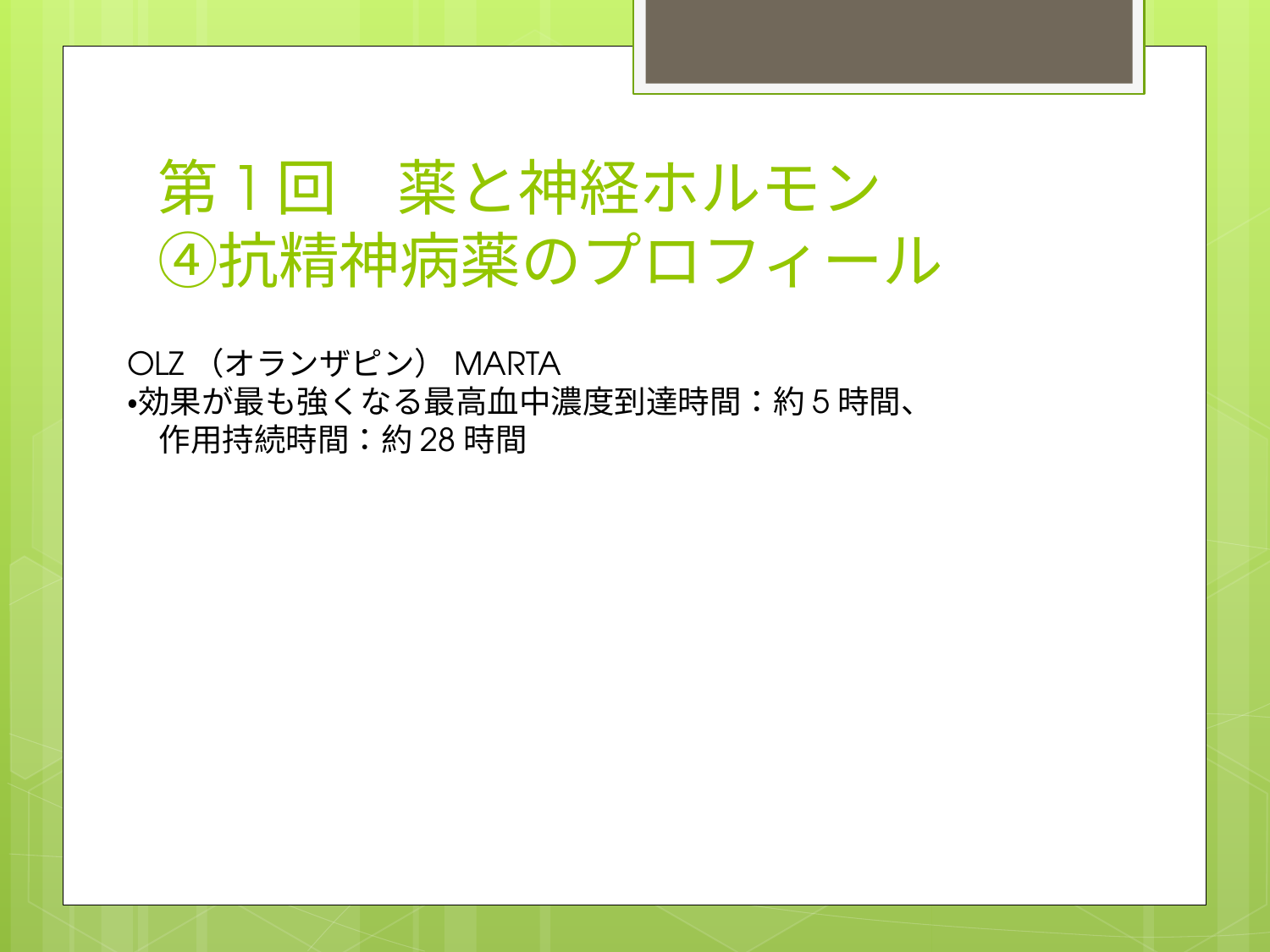

# 第1回　薬と神経ホルモン ④抗精神病薬のプロフィール
OLZ（オランザピン）MARTA
・効果が最も強くなる最高血中濃度到達時間：約5時間、
　作用持続時間：約28時間